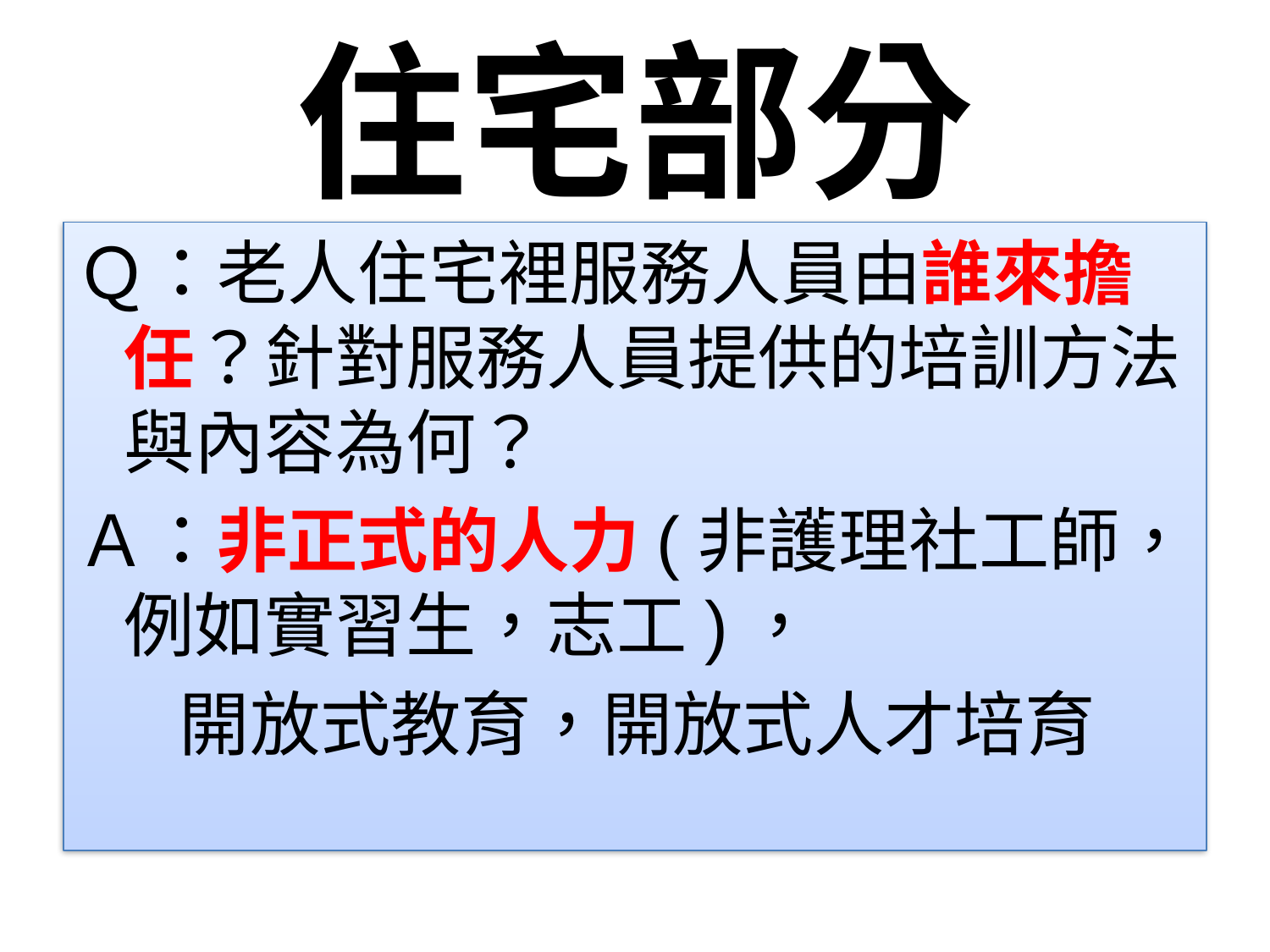

# 住宅部分
Ｑ：老人住宅裡服務人員由誰來擔任？針對服務人員提供的培訓方法與內容為何？
Ａ：非正式的人力(非護理社工師，例如實習生，志工)，
 　開放式教育，開放式人才培育